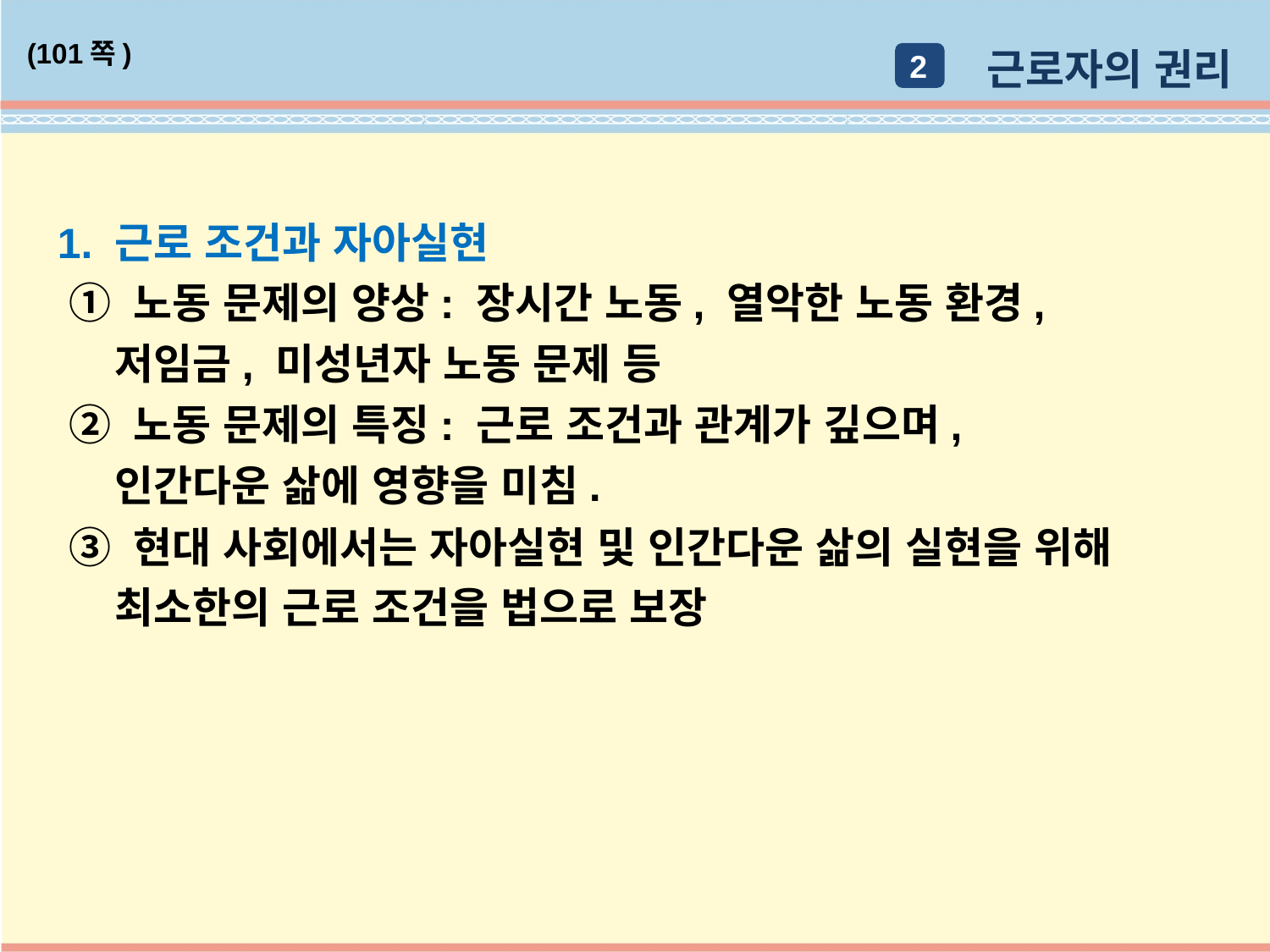

근로자의 권리
(101쪽)
2
1. 근로 조건과 자아실현
 ① 노동 문제의 양상: 장시간 노동, 열악한 노동 환경,
    저임금, 미성년자 노동 문제 등
 ② 노동 문제의 특징: 근로 조건과 관계가 깊으며,
    인간다운 삶에 영향을 미침.
 ③ 현대 사회에서는 자아실현 및 인간다운 삶의 실현을 위해
    최소한의 근로 조건을 법으로 보장